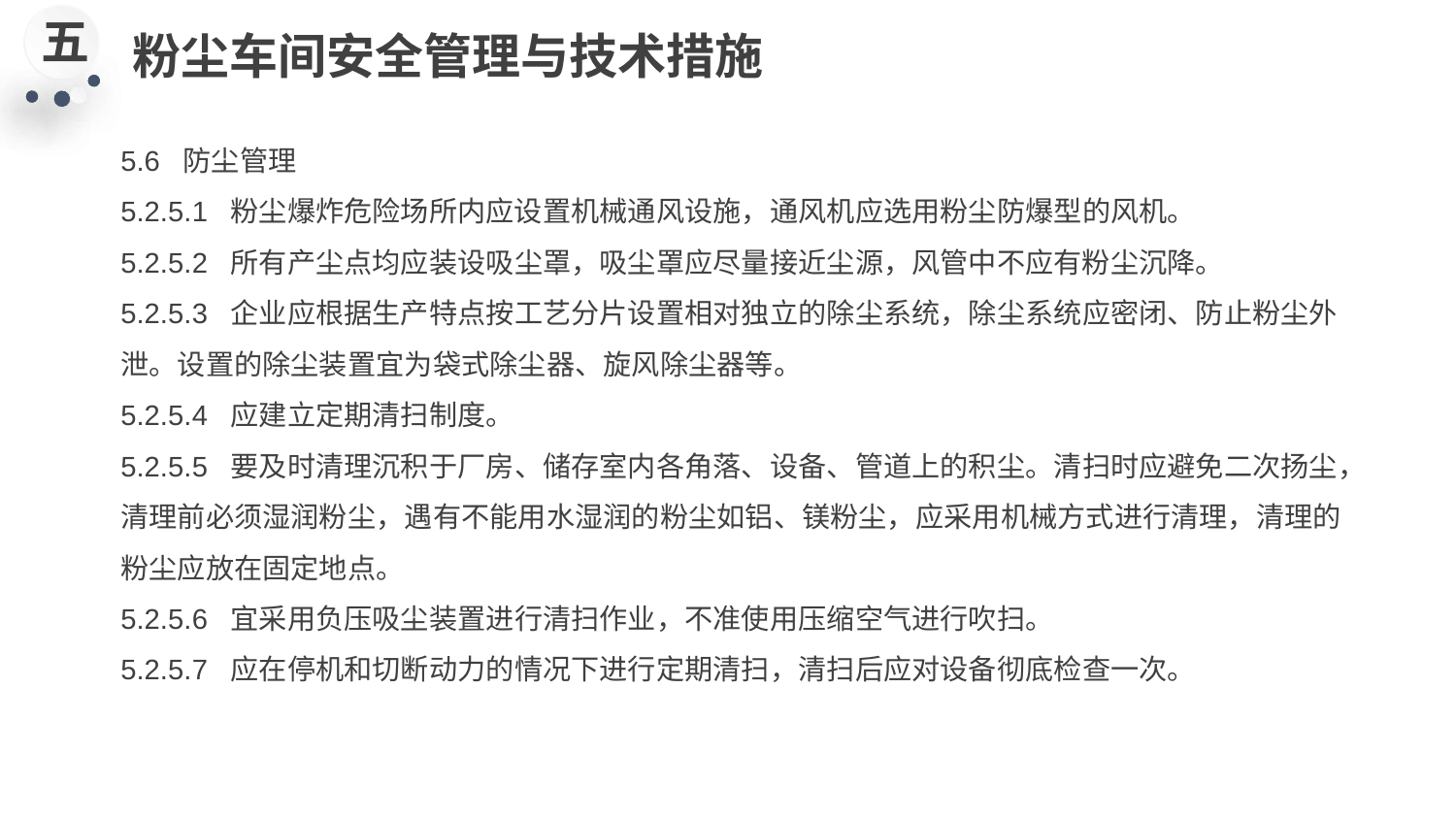

五
粉尘车间安全管理与技术措施
5.6  防尘管理
5.2.5.1  粉尘爆炸危险场所内应设置机械通风设施，通风机应选用粉尘防爆型的风机。
5.2.5.2  所有产尘点均应装设吸尘罩，吸尘罩应尽量接近尘源，风管中不应有粉尘沉降。
5.2.5.3  企业应根据生产特点按工艺分片设置相对独立的除尘系统，除尘系统应密闭、防止粉尘外泄。设置的除尘装置宜为袋式除尘器、旋风除尘器等。
5.2.5.4  应建立定期清扫制度。
5.2.5.5  要及时清理沉积于厂房、储存室内各角落、设备、管道上的积尘。清扫时应避免二次扬尘，清理前必须湿润粉尘，遇有不能用水湿润的粉尘如铝、镁粉尘，应采用机械方式进行清理，清理的粉尘应放在固定地点。
5.2.5.6  宜采用负压吸尘装置进行清扫作业，不准使用压缩空气进行吹扫。
5.2.5.7  应在停机和切断动力的情况下进行定期清扫，清扫后应对设备彻底检查一次。